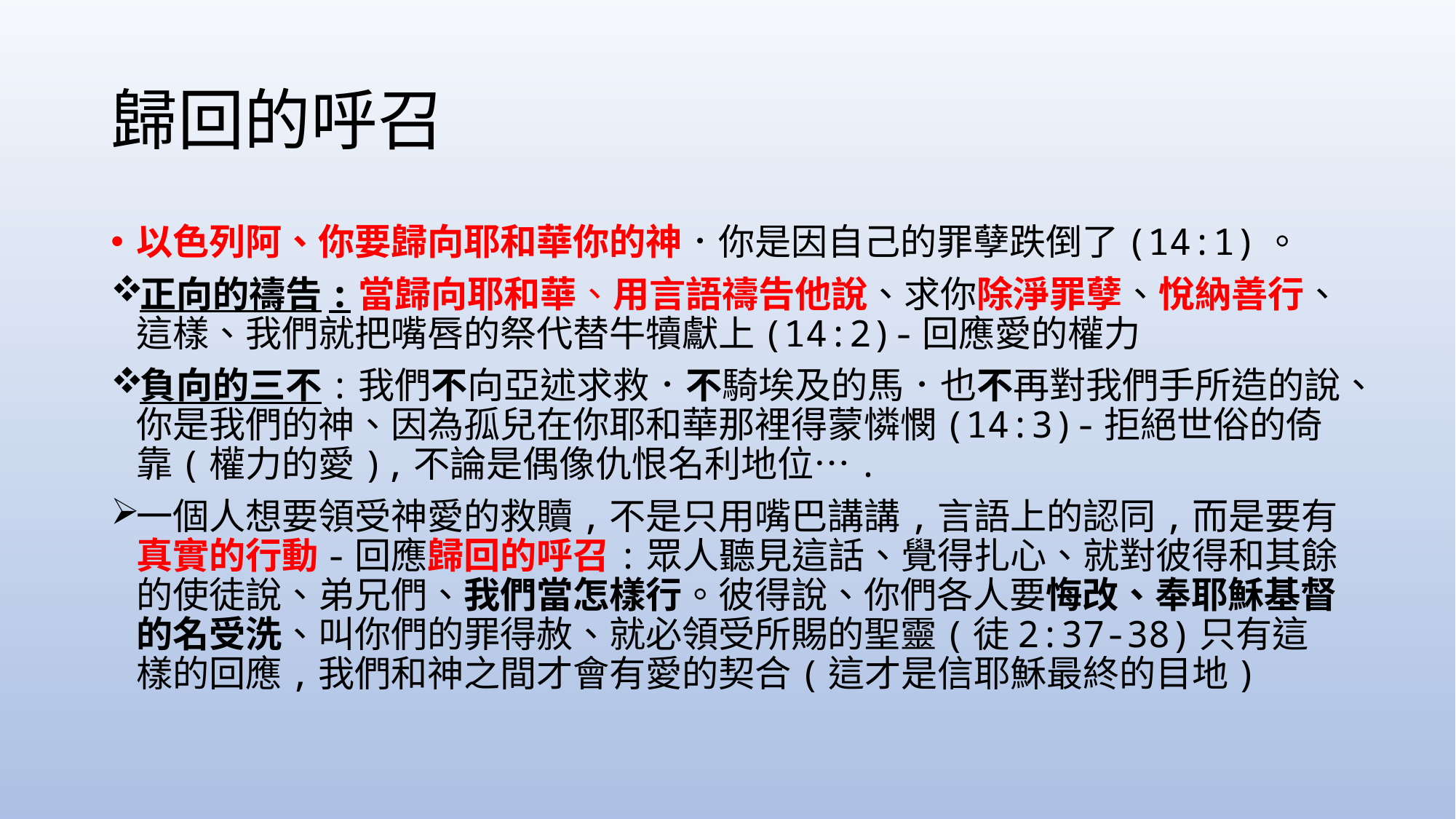

# 歸回的呼召
以色列阿、你要歸向耶和華你的神．你是因自己的罪孽跌倒了(14:1)。
正向的禱告:當歸向耶和華、用言語禱告他說、求你除淨罪孽、悅納善行、這樣、我們就把嘴唇的祭代替牛犢獻上(14:2)-回應愛的權力
負向的三不:我們不向亞述求救．不騎埃及的馬．也不再對我們手所造的說、你是我們的神、因為孤兒在你耶和華那裡得蒙憐憫(14:3)-拒絕世俗的倚靠(權力的愛),不論是偶像仇恨名利地位….
一個人想要領受神愛的救贖,不是只用嘴巴講講,言語上的認同,而是要有真實的行動-回應歸回的呼召:眾人聽見這話、覺得扎心、就對彼得和其餘的使徒說、弟兄們、我們當怎樣行。彼得說、你們各人要悔改、奉耶穌基督的名受洗、叫你們的罪得赦、就必領受所賜的聖靈(徒2:37-38)只有這樣的回應,我們和神之間才會有愛的契合(這才是信耶穌最終的目地)